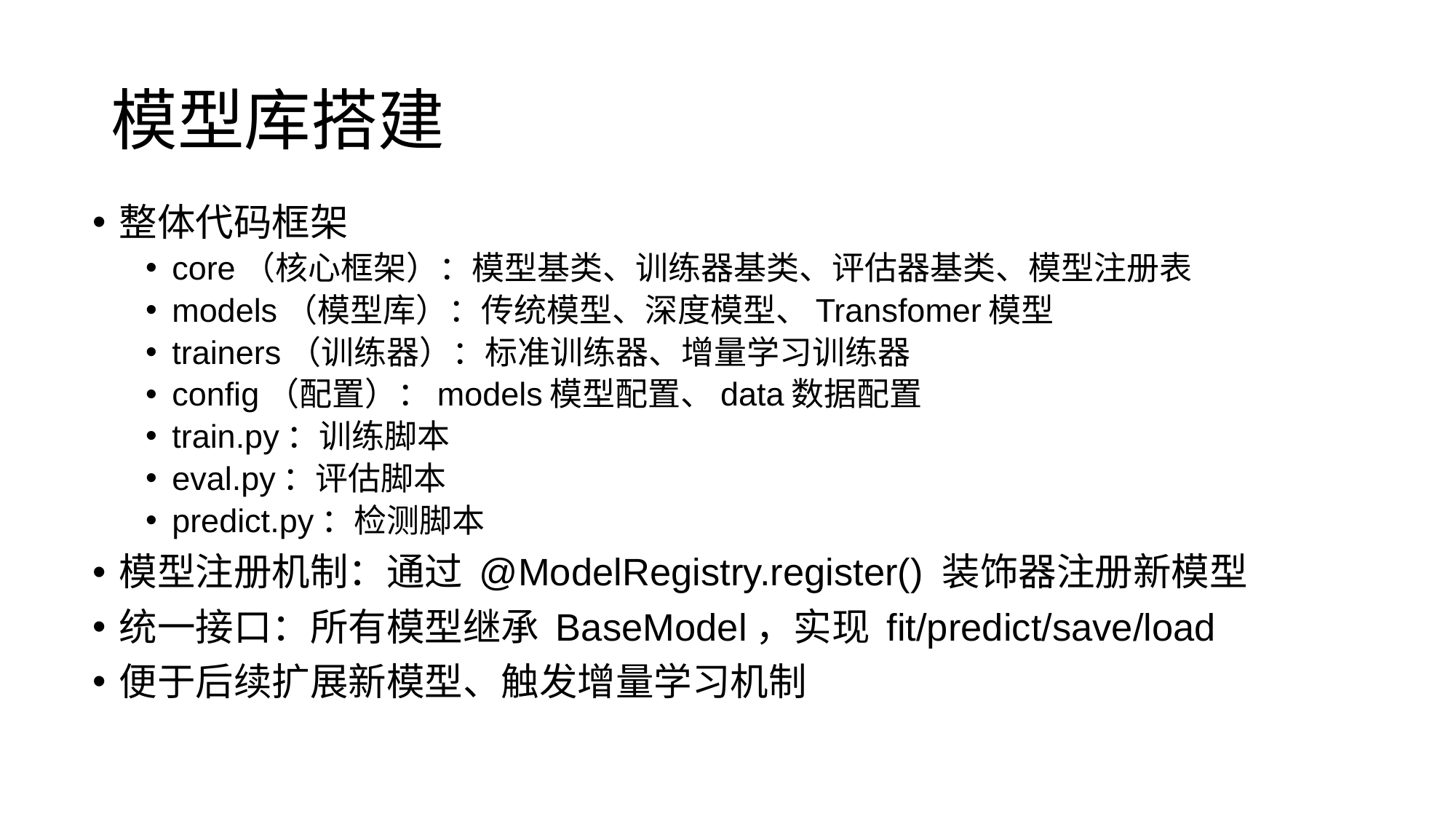

# 模型库搭建
整体代码框架
core（核心框架）：模型基类、训练器基类、评估器基类、模型注册表
models（模型库）：传统模型、深度模型、Transfomer模型
trainers（训练器）：标准训练器、增量学习训练器
config（配置）：models模型配置、data数据配置
train.py：训练脚本
eval.py：评估脚本
predict.py：检测脚本
模型注册机制：通过 @ModelRegistry.register() 装饰器注册新模型
统一接口：所有模型继承 BaseModel，实现 fit/predict/save/load
便于后续扩展新模型、触发增量学习机制